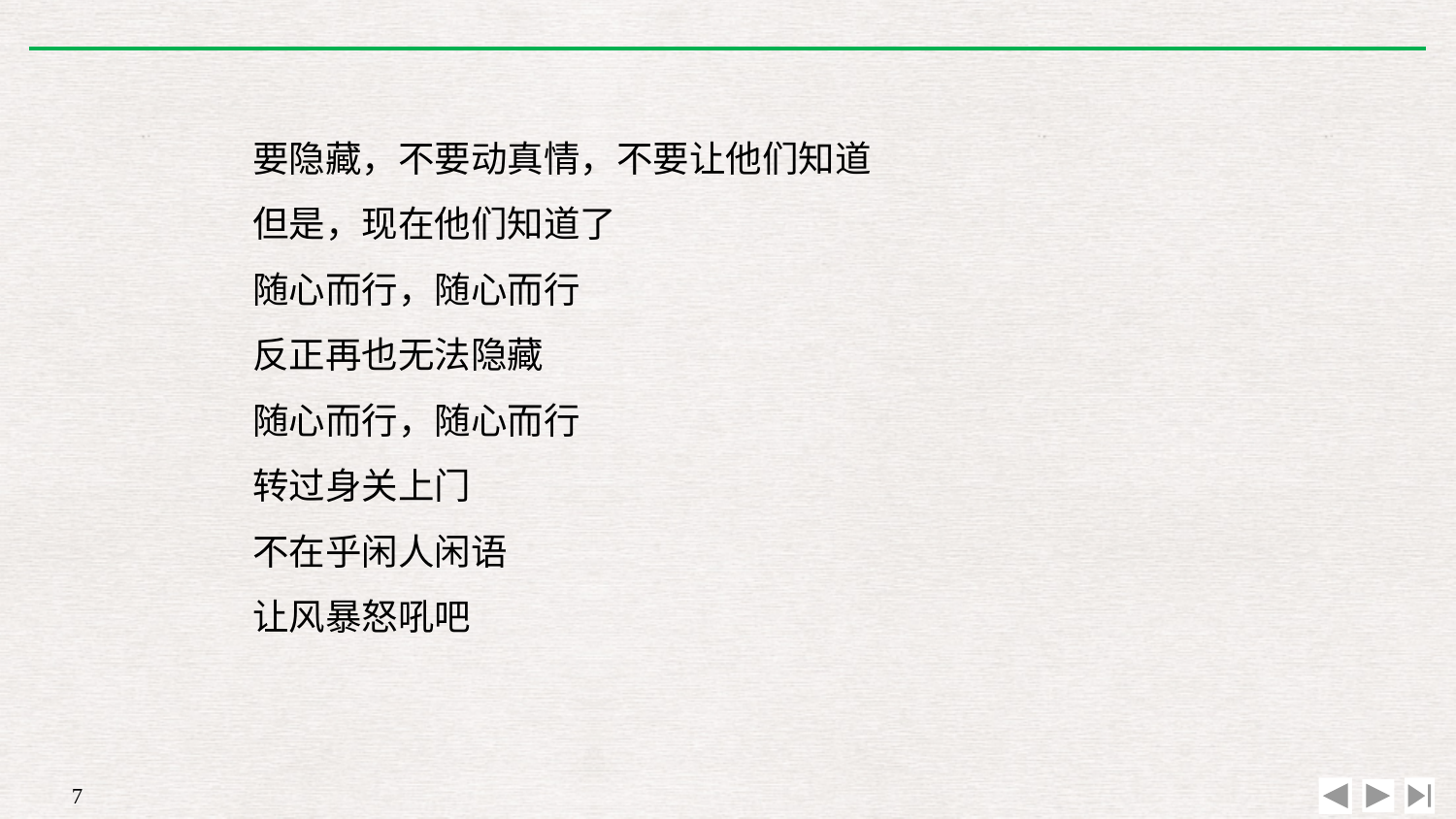

要隐藏，不要动真情，不要让他们知道
但是，现在他们知道了
随心而行，随心而行
反正再也无法隐藏
随心而行，随心而行
转过身关上门
不在乎闲人闲语
让风暴怒吼吧